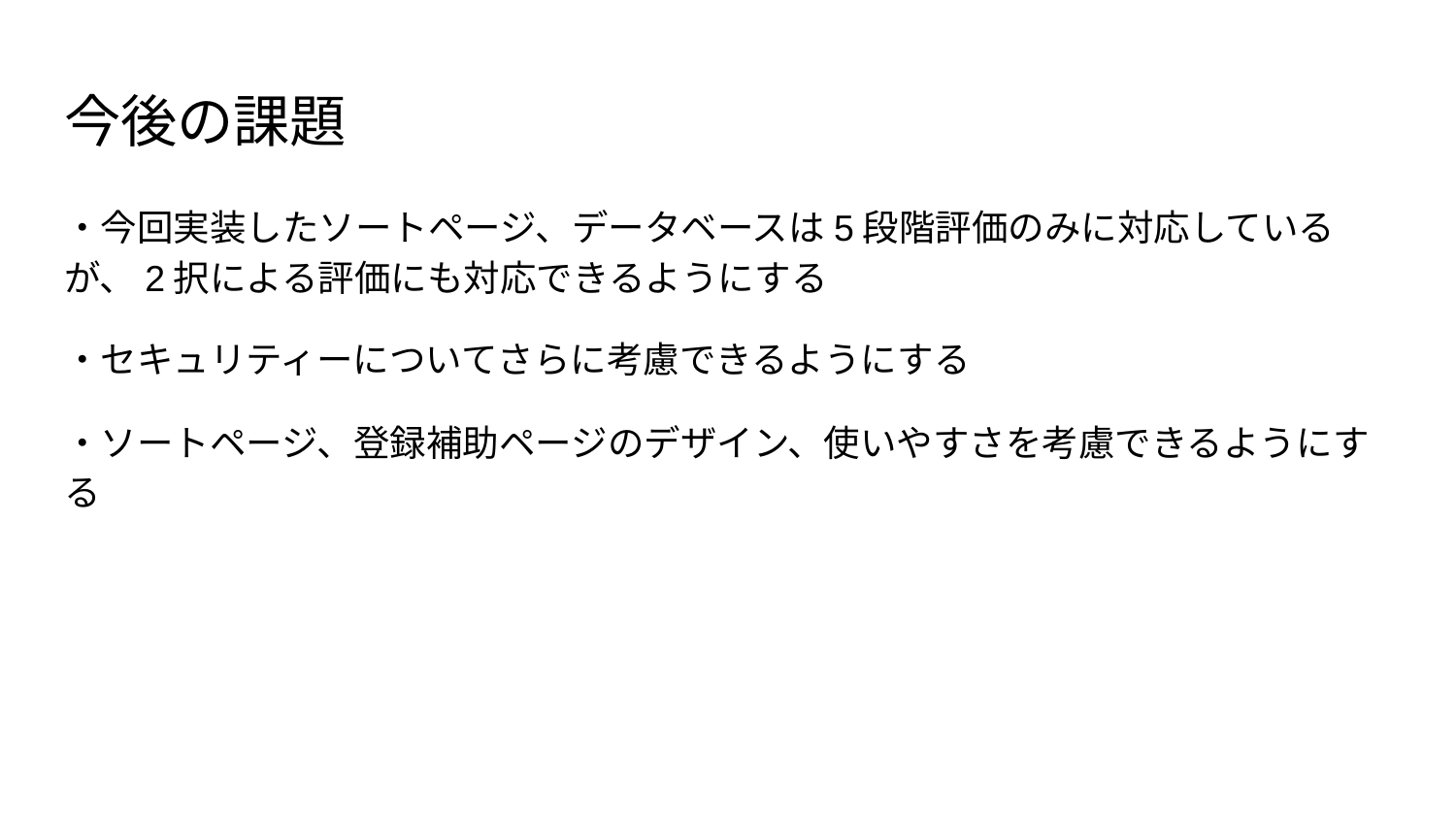

# 今後の課題
・今回実装したソートページ、データベースは5段階評価のみに対応しているが、2択による評価にも対応できるようにする
・セキュリティーについてさらに考慮できるようにする
・ソートページ、登録補助ページのデザイン、使いやすさを考慮できるようにする